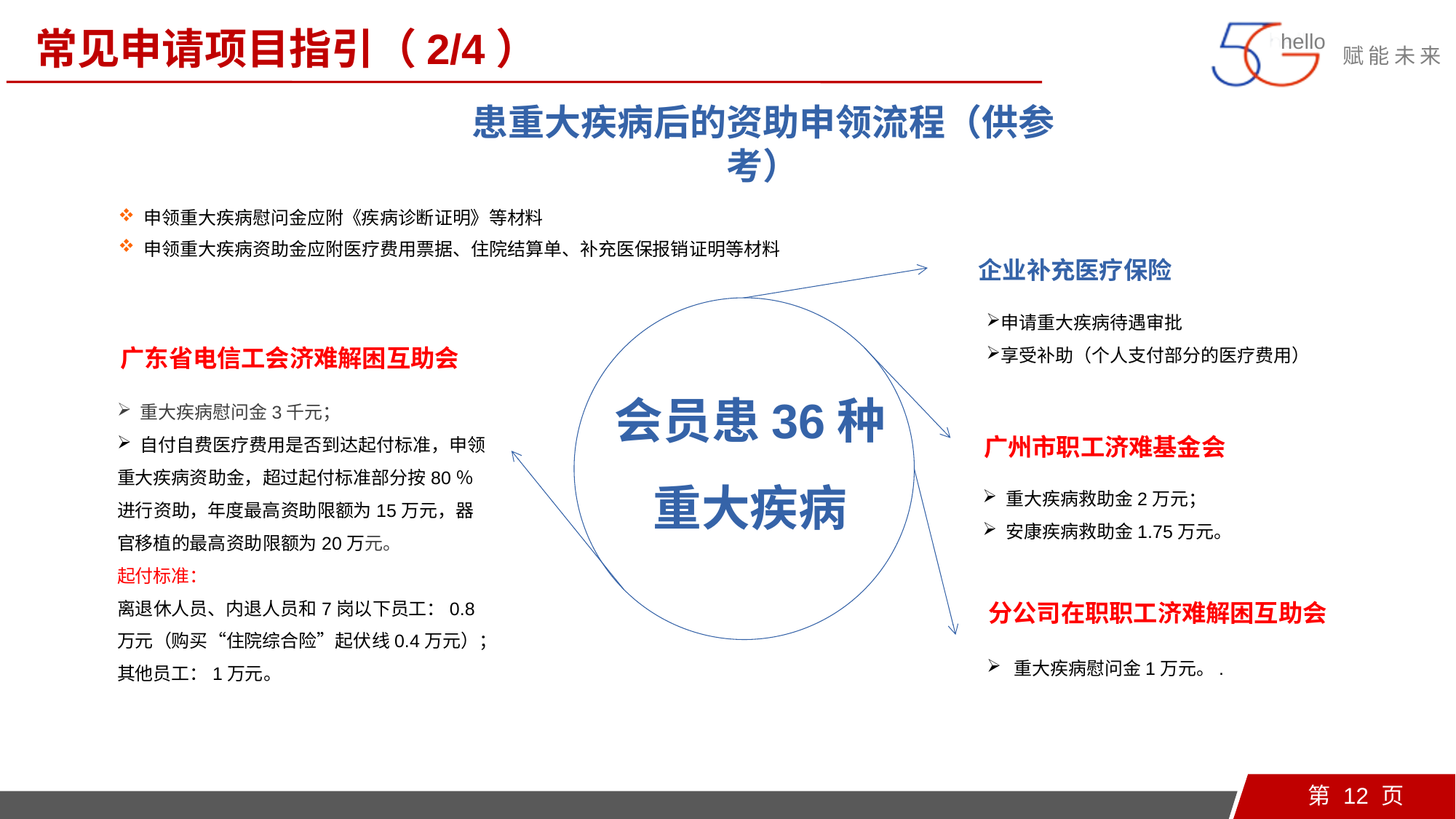

常见申请项目指引（2/4）
患重大疾病后的资助申领流程（供参考）
 申领重大疾病慰问金应附《疾病诊断证明》等材料
 申领重大疾病资助金应附医疗费用票据、住院结算单、补充医保报销证明等材料
企业补充医疗保险
申请重大疾病待遇审批
享受补助（个人支付部分的医疗费用）

广东省电信工会济难解困互助会
会员患36种
重大疾病
 重大疾病慰问金3千元；
 自付自费医疗费用是否到达起付标准，申领重大疾病资助金，超过起付标准部分按80％进行资助，年度最高资助限额为15万元，器官移植的最高资助限额为20万元。
起付标准：
离退休人员、内退人员和7岗以下员工：0.8万元（购买“住院综合险”起伏线0.4万元）；
其他员工：1万元。
广州市职工济难基金会
 重大疾病救助金2万元；
 安康疾病救助金1.75万元。
分公司在职职工济难解困互助会
  重大疾病慰问金1万元。.